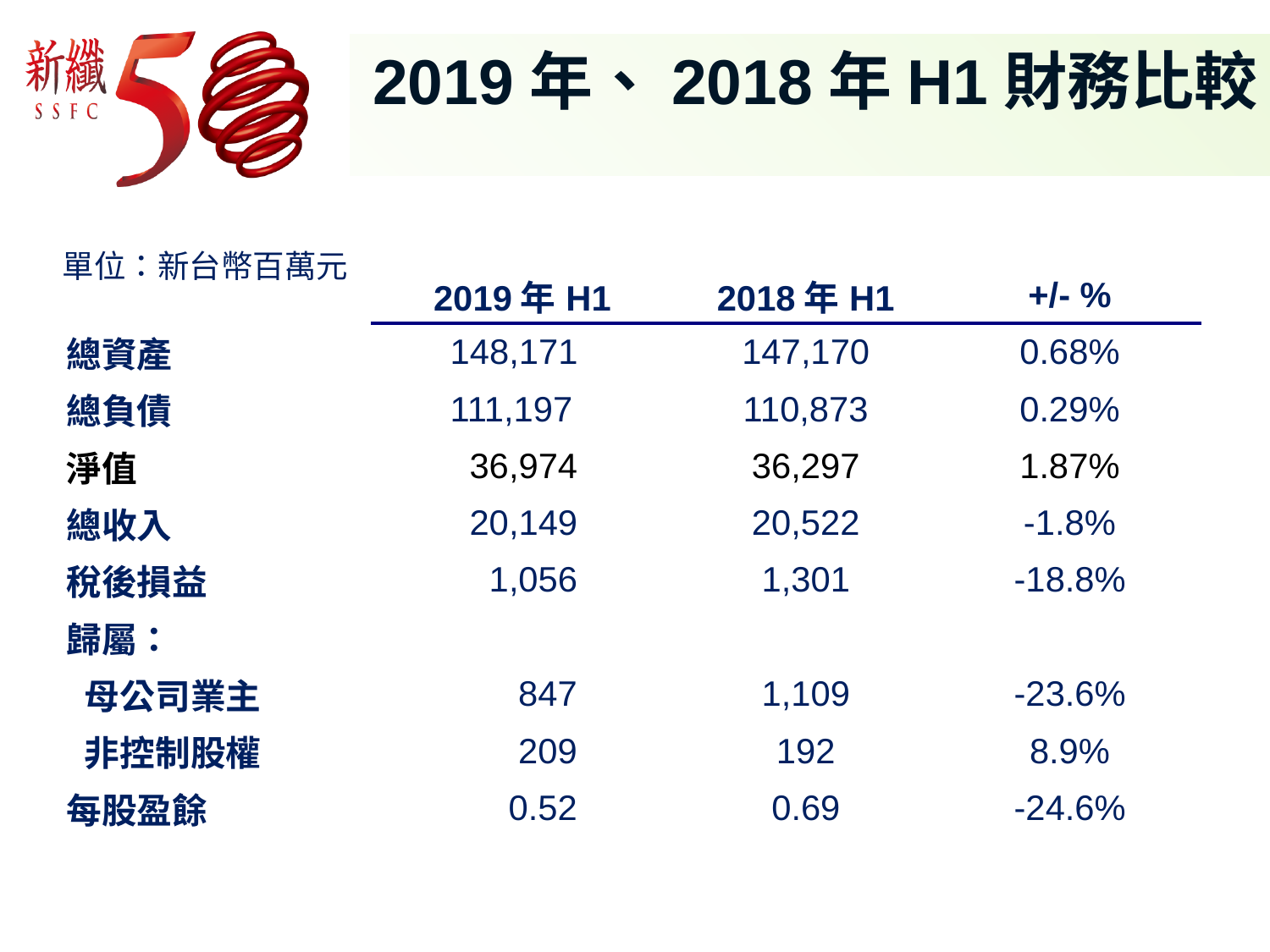

# 2019年、2018年H1財務比較

| 單位：新台幣百萬元 |
| --- |
|  | 2019年H1 | 2018年H1 | +/- % |
| --- | --- | --- | --- |
| 總資產 | 148,171 | 147,170 | 0.68% |
| 總負債 | 111,197 | 110,873 | 0.29% |
| 淨值 | 36,974 | 36,297 | 1.87% |
| 總收入 | 20,149 | 20,522 | -1.8% |
| 稅後損益 | 1,056 | 1,301 | -18.8% |
| 歸屬： |  |  |  |
| 母公司業主 | 847 | 1,109 | -23.6% |
| 非控制股權 | 209 | 192 | 8.9% |
| 每股盈餘 | 0.52 | 0.69 | -24.6% |